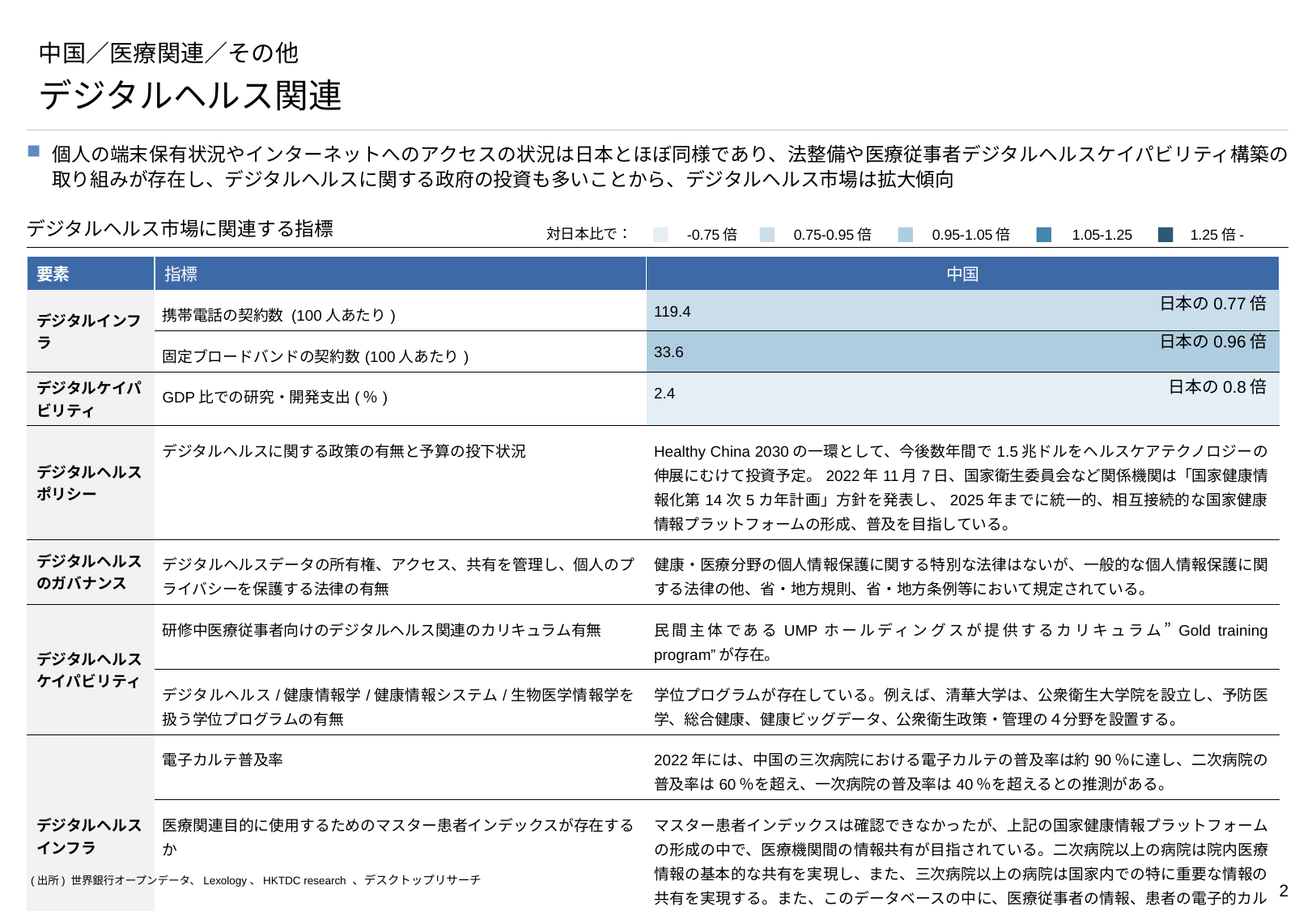

# 中国／医療関連／その他
デジタルヘルス関連
個人の端末保有状況やインターネットへのアクセスの状況は日本とほぼ同様であり、法整備や医療従事者デジタルヘルスケイパビリティ構築の取り組みが存在し、デジタルヘルスに関する政府の投資も多いことから、デジタルヘルス市場は拡大傾向
デジタルヘルス市場に関連する指標
対日本比で：
-0.75倍

0.75-0.95倍

0.95-1.05倍

1.05-1.25

1.25倍-

| 要素 | 指標 | 中国 |
| --- | --- | --- |
| デジタルインフラ | 携帯電話の契約数 (100人あたり) | 119.4 |
| デジタルケイパビリティ | 固定ブロードバンドの契約数(100人あたり) | 33.6 |
| デジタルケイパビリティ | GDP比での研究・開発支出(％) | 2.4 |
| デジタルヘルスポリシー | デジタルヘルスに関する政策の有無と予算の投下状況 | Healthy China 2030の一環として、今後数年間で1.5兆ドルをヘルスケアテクノロジーの伸展にむけて投資予定。2022年11月7日、国家衛生委員会など関係機関は「国家健康情報化第14次5カ年計画」方針を発表し、2025年までに統一的、相互接続的な国家健康情報プラットフォームの形成、普及を目指している。 |
| デジタルヘルスのガバナンス | デジタルヘルスデータの所有権、アクセス、共有を管理し、個人のプライバシーを保護する法律の有無 | 健康・医療分野の個人情報保護に関する特別な法律はないが、一般的な個人情報保護に関する法律の他、省・地方規則、省・地方条例等において規定されている。 |
| デジタルヘルスケイパビリティ | 研修中医療従事者向けのデジタルヘルス関連のカリキュラム有無 | 民間主体であるUMPホールディングスが提供するカリキュラム”Gold training program”が存在。 |
|  | デジタルヘルス/健康情報学/健康情報システム/生物医学情報学を扱う学位プログラムの有無 | 学位プログラムが存在している。例えば、清華大学は、公衆衛生大学院を設立し、予防医学、総合健康、健康ビッグデータ、公衆衛生政策・管理の４分野を設置する。 |
| デジタルヘルスインフラ | 電子カルテ普及率 | 2022年には、中国の三次病院における電子カルテの普及率は約90％に達し、二次病院の普及率は60％を超え、一次病院の普及率は40％を超えるとの推測がある。 |
|  | 医療関連目的に使用するためのマスター患者インデックスが存在するか | マスター患者インデックスは確認できなかったが、上記の国家健康情報プラットフォームの形成の中で、医療機関間の情報共有が目指されている。二次病院以上の病院は院内医療情報の基本的な共有を実現し、また、三次病院以上の病院は国家内での特に重要な情報の共有を実現する。また、このデータベースの中に、医療従事者の情報、患者の電子的カルテ情報等を完備する。 |
日本の0.77倍
日本の0.96倍
日本の0.8倍
(出所) 世界銀行オープンデータ、Lexology、HKTDC research 、デスクトップリサーチ